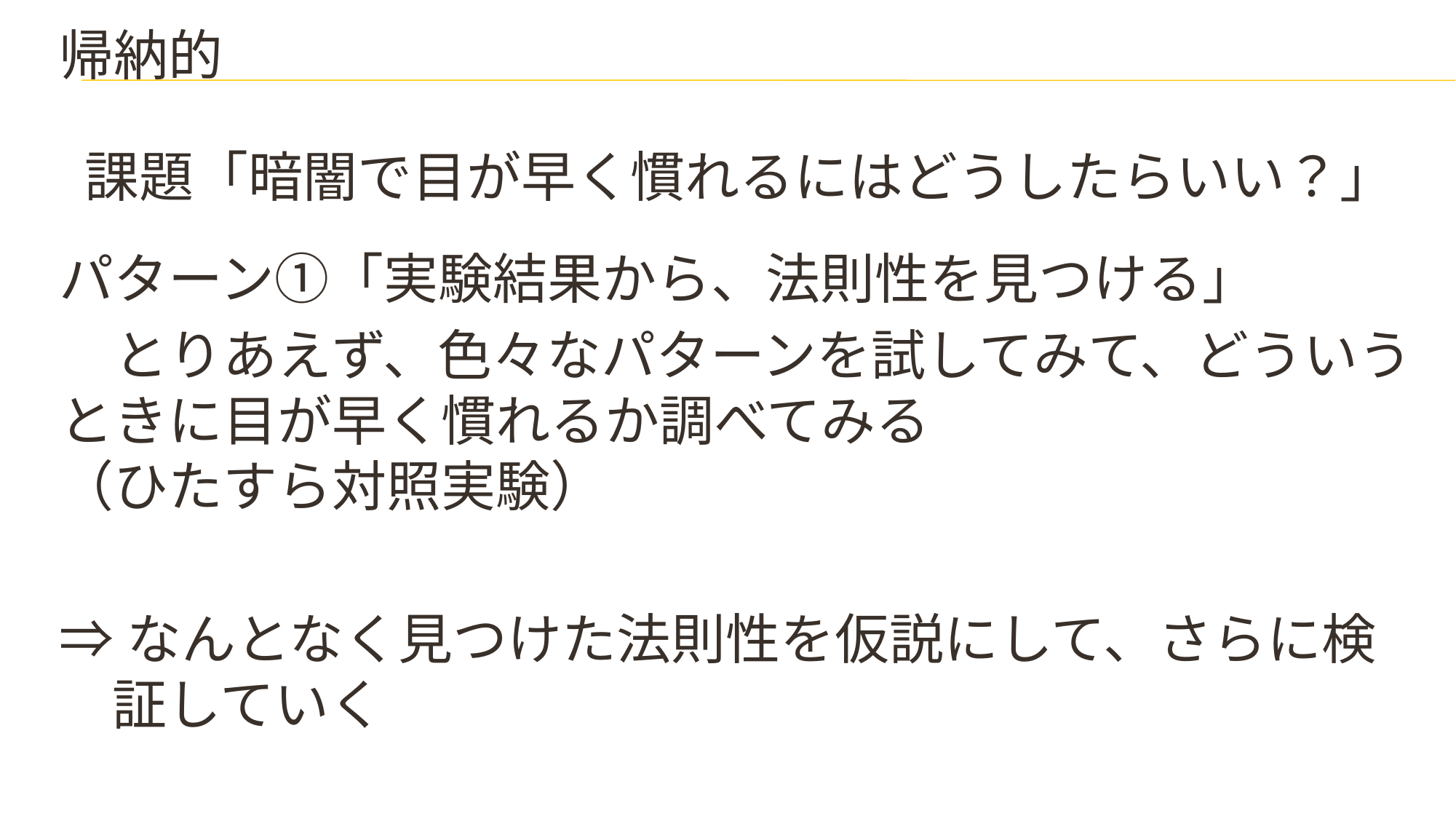

# 帰納的
課題「暗闇で目が早く慣れるにはどうしたらいい？」

パターン①「実験結果から、法則性を見つける」
　とりあえず、色々なパターンを試してみて、どういうときに目が早く慣れるか調べてみる
（ひたすら対照実験）

⇒なんとなく見つけた法則性を仮説にして、さらに検証していく